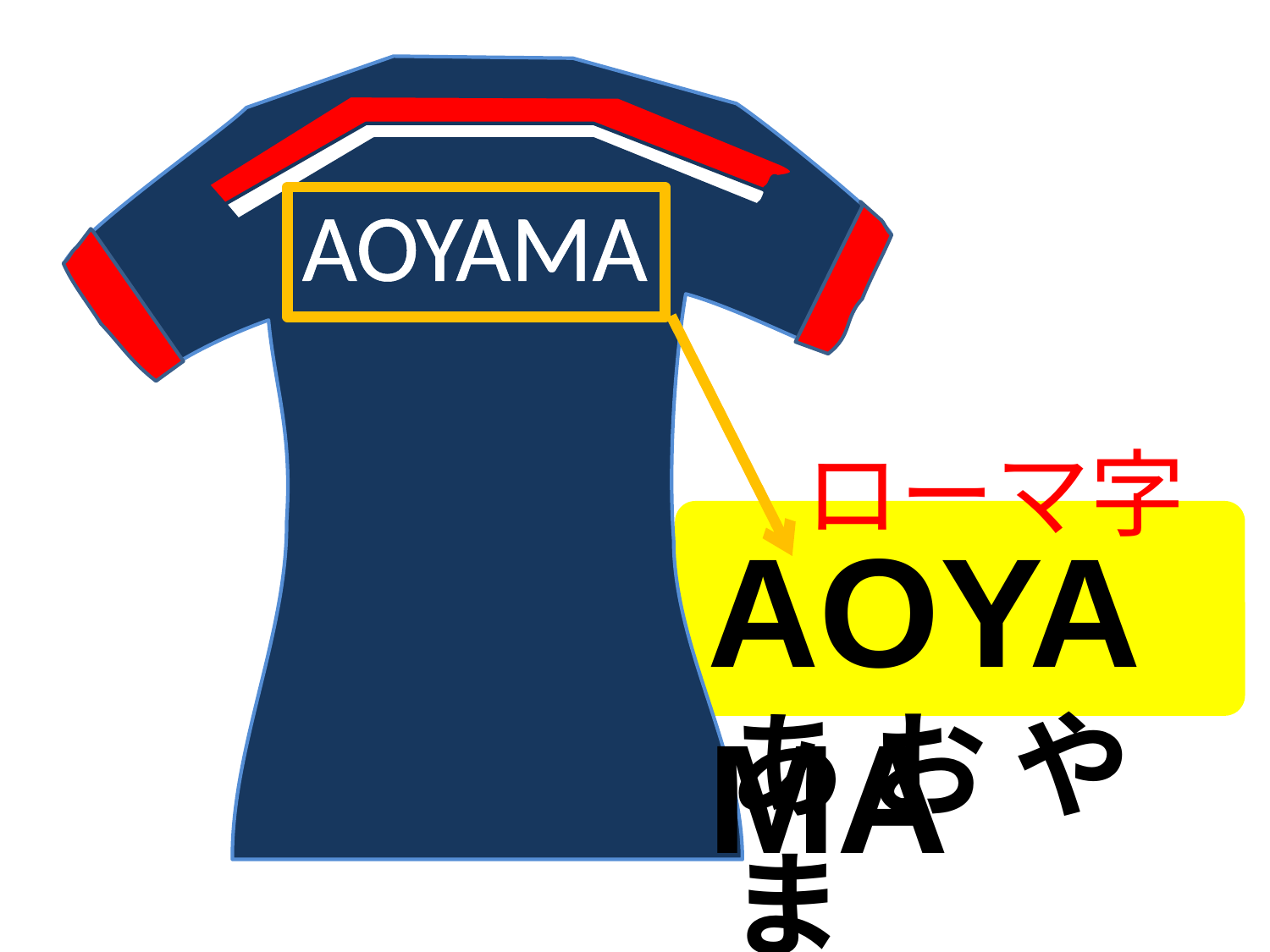

AOYAMA

ローマ字

AOYAMA
あ お や ま